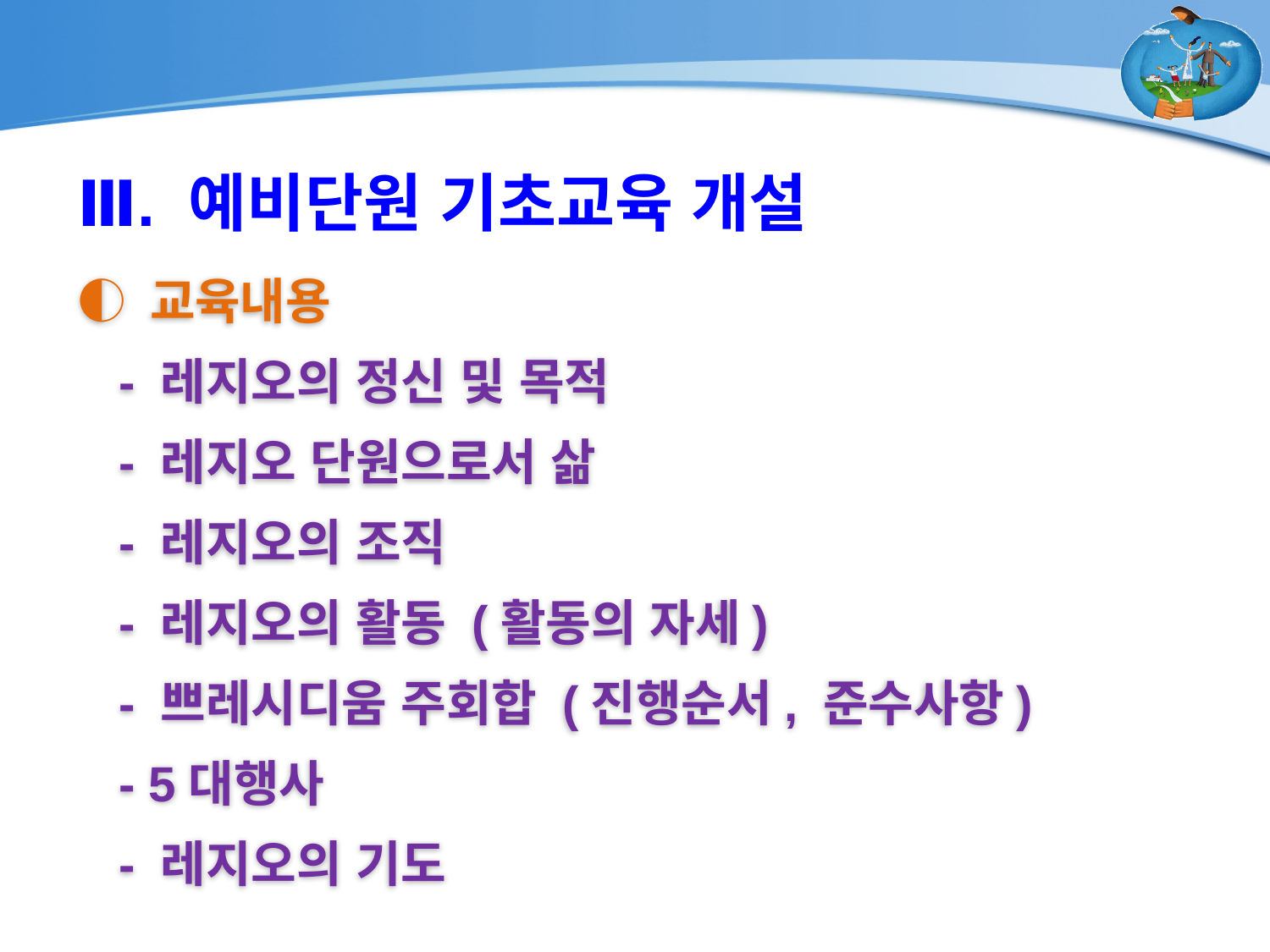

Ⅲ. 예비단원 기초교육 개설
◐ 교육내용
   - 레지오의 정신 및 목적
   - 레지오 단원으로서 삶
   - 레지오의 조직
   - 레지오의 활동 (활동의 자세)
   - 쁘레시디움 주회합 (진행순서, 준수사항)
   - 5대행사
   - 레지오의 기도